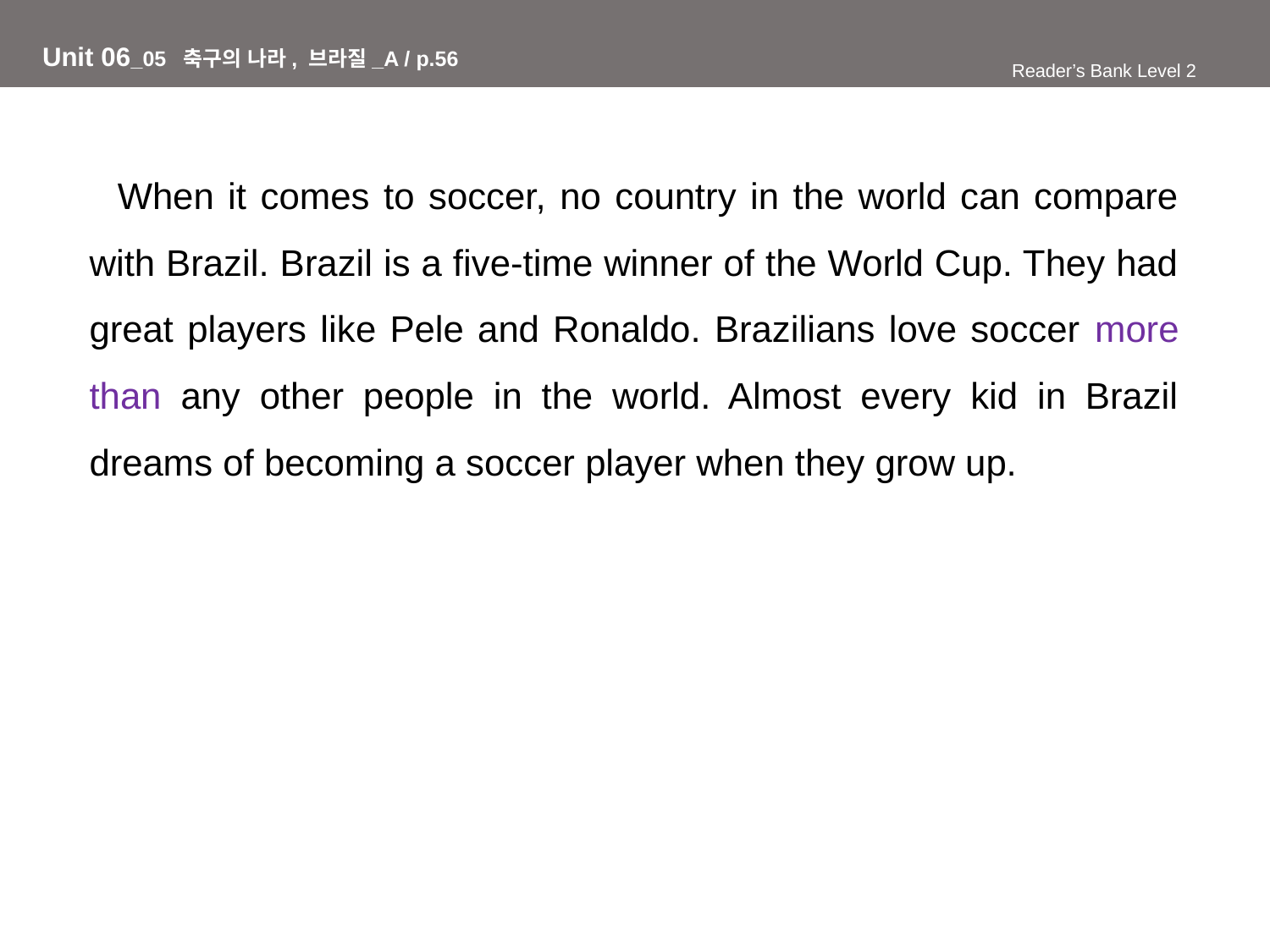

# Unit 06_05  축구의 나라, 브라질_A / p.56
Reader’s Bank Level 2

  When it comes to soccer, no country in the world can compare with Brazil. Brazil is a five-time winner of the World Cup. They had great players like Pele and Ronaldo. Brazilians love soccer more than any other people in the world. Almost every kid in Brazil dreams of becoming a soccer player when they grow up.